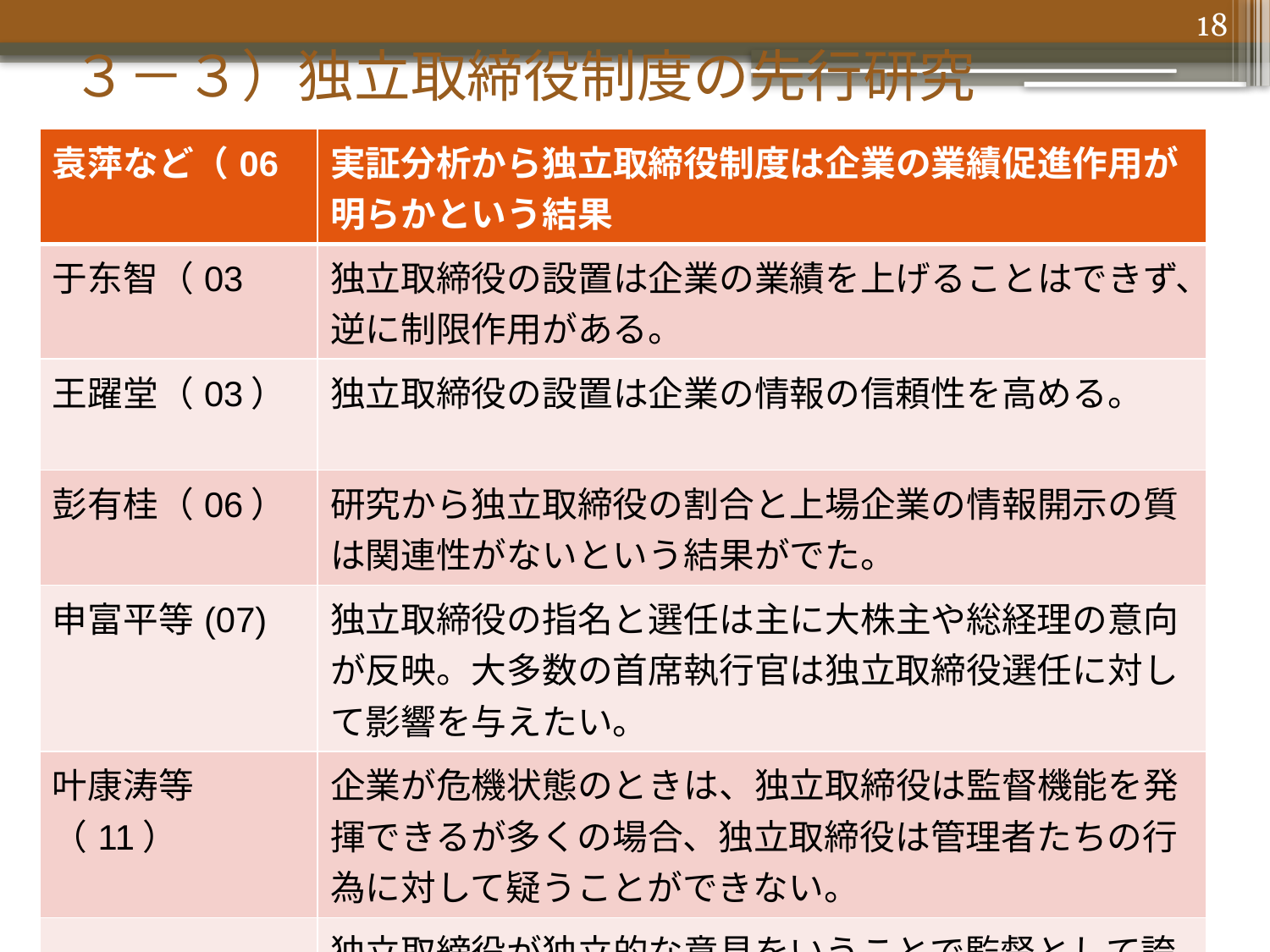

# ３－３）独立取締役制度の先行研究
18
| 袁萍など（06 | 実証分析から独立取締役制度は企業の業績促進作用が明らかという結果 |
| --- | --- |
| 于东智（03 | 独立取締役の設置は企業の業績を上げることはできず、逆に制限作用がある。 |
| 王躍堂（03） | 独立取締役の設置は企業の情報の信頼性を高める。 |
| 彭有桂（06） | 研究から独立取締役の割合と上場企業の情報開示の質は関連性がないという結果がでた。 |
| 申富平等(07) | 独立取締役の指名と選任は主に大株主や総経理の意向が反映。大多数の首席執行官は独立取締役選任に対して影響を与えたい。 |
| 叶康涛等（11） | 企業が危機状態のときは、独立取締役は監督機能を発揮できるが多くの場合、独立取締役は管理者たちの行為に対して疑うことができない。 |
| 唐雪松等（10） | 独立取締役が独立的な意見をいうことで監督として誇りに思う動機よりも資格・利益喪失することのほうが怖い |